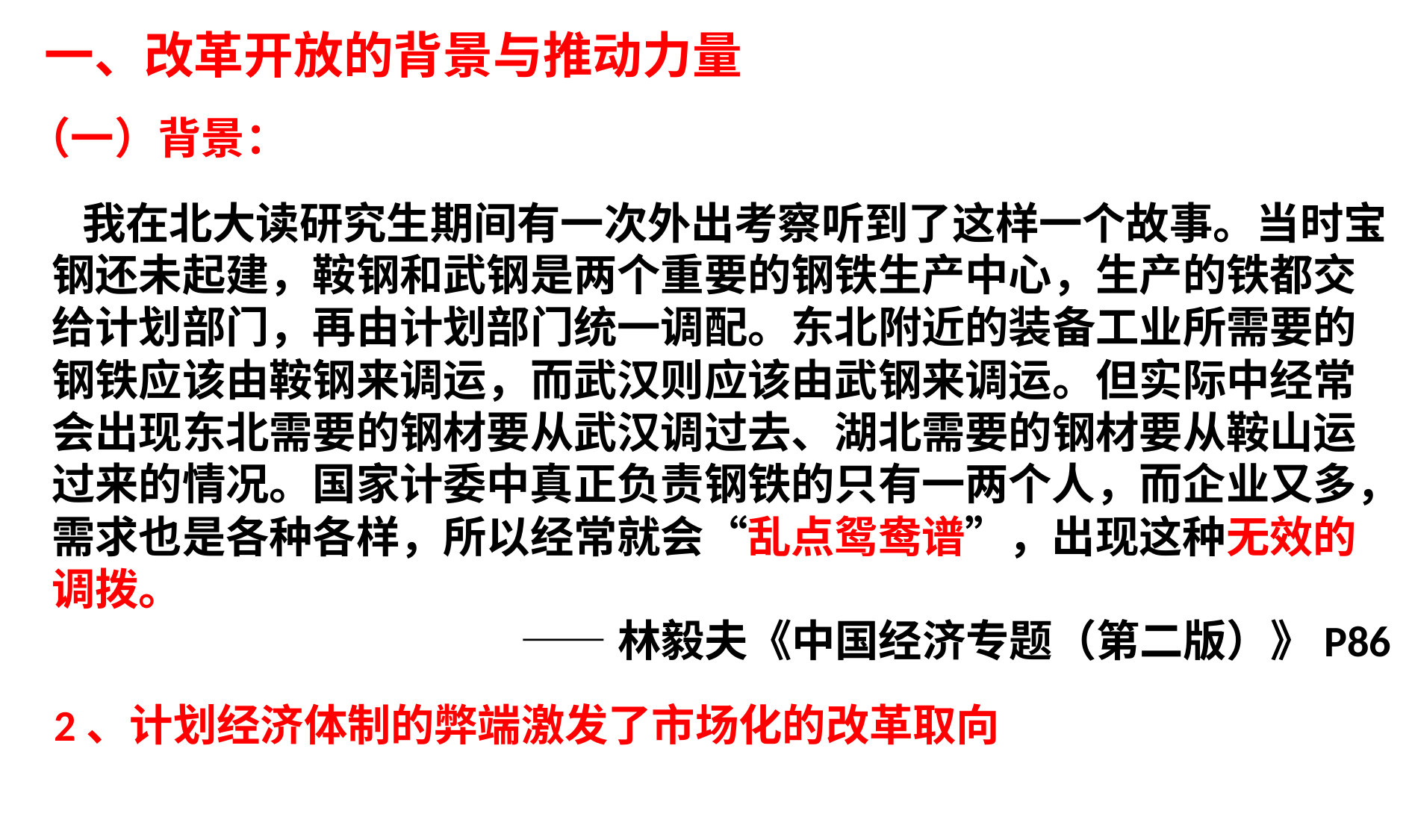

一、改革开放的背景与推动力量
（一）背景：
  我在北大读研究生期间有一次外出考察听到了这样一个故事。当时宝钢还未起建，鞍钢和武钢是两个重要的钢铁生产中心，生产的铁都交给计划部门，再由计划部门统一调配。东北附近的装备工业所需要的钢铁应该由鞍钢来调运，而武汉则应该由武钢来调运。但实际中经常会出现东北需要的钢材要从武汉调过去、湖北需要的钢材要从鞍山运过来的情况。国家计委中真正负责钢铁的只有一两个人，而企业又多，需求也是各种各样，所以经常就会“乱点鸳鸯谱”，出现这种无效的调拨。
——林毅夫《中国经济专题（第二版）》P86
2、计划经济体制的弊端激发了市场化的改革取向